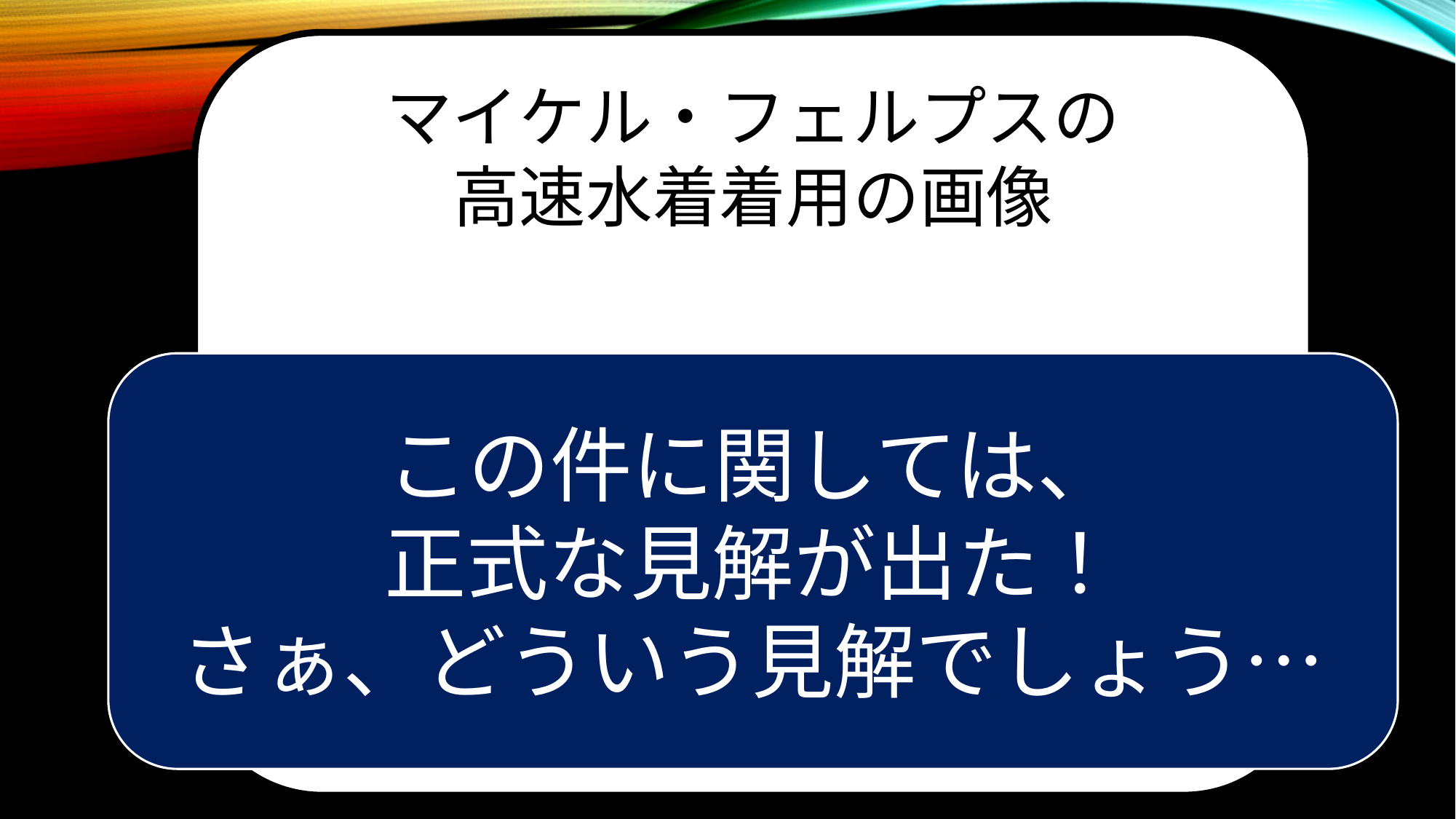

マイケル・フェルプスの
高速水着着用の画像
#

この件に関しては、
正式な見解が出た！
さぁ、どういう見解でしょう…